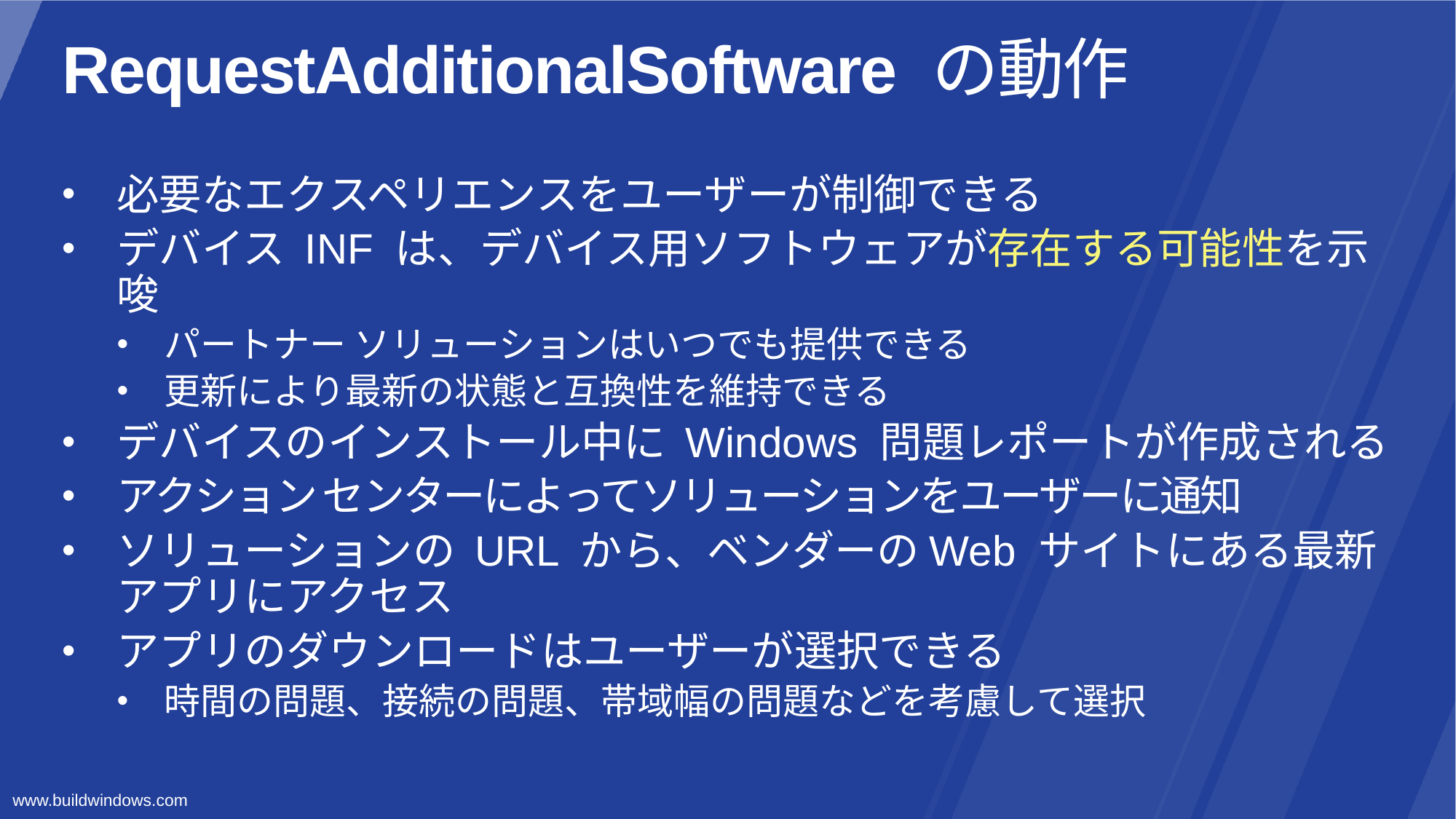

# RequestAdditionalSoftware の動作
必要なエクスペリエンスをユーザーが制御できる
デバイス INF は、デバイス用ソフトウェアが存在する可能性を示唆
パートナー ソリューションはいつでも提供できる
更新により最新の状態と互換性を維持できる
デバイスのインストール中に Windows 問題レポートが作成される
アクション センターによってソリューションをユーザーに通知
ソリューションの URL から、ベンダーのWeb サイトにある最新アプリにアクセス
アプリのダウンロードはユーザーが選択できる
時間の問題、接続の問題、帯域幅の問題などを考慮して選択